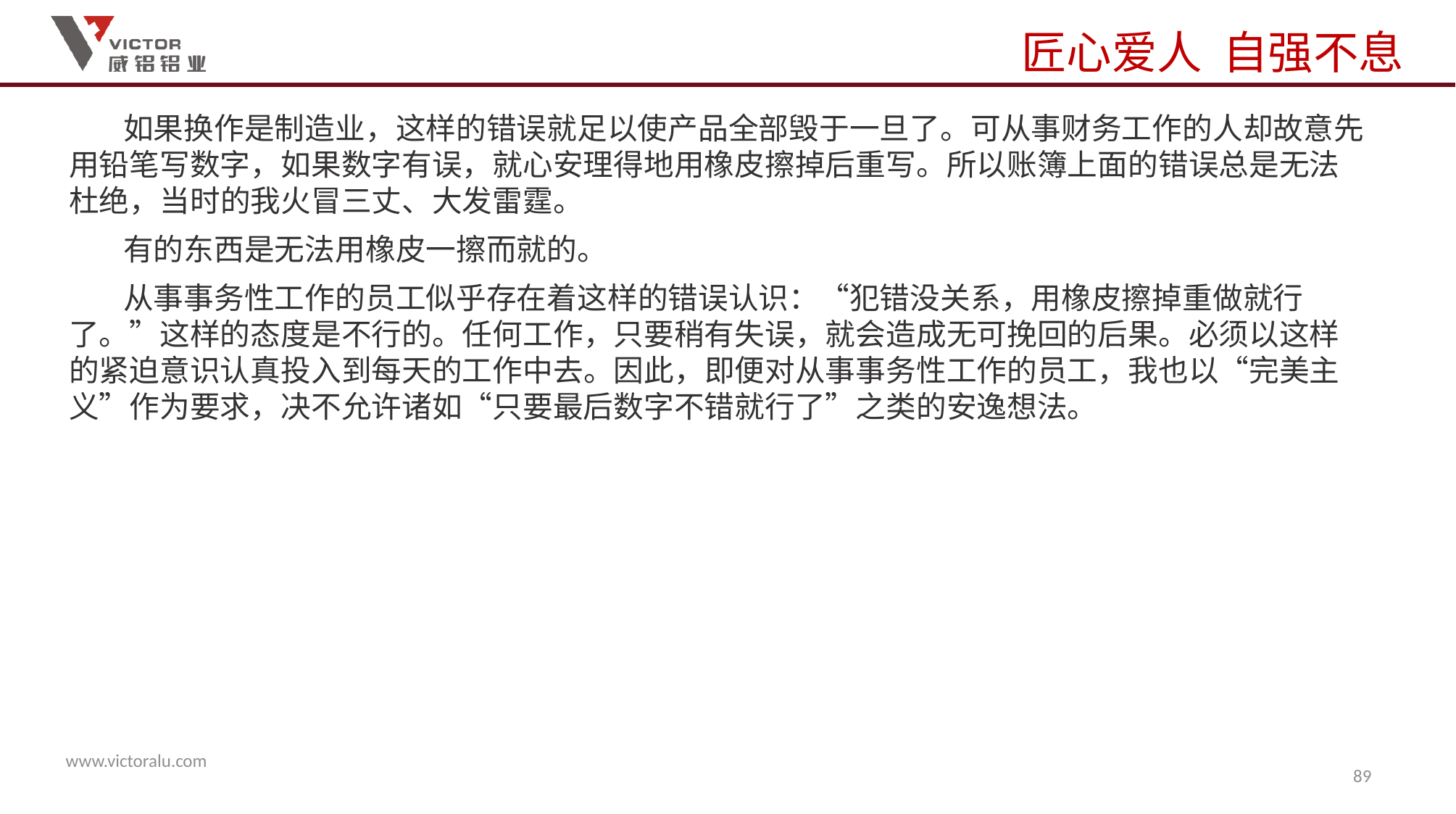

如果换作是制造业，这样的错误就足以使产品全部毁于一旦了。可从事财务工作的人却故意先用铅笔写数字，如果数字有误，就心安理得地用橡皮擦掉后重写。所以账簿上面的错误总是无法杜绝，当时的我火冒三丈、大发雷霆。
有的东西是无法用橡皮一擦而就的。
从事事务性工作的员工似乎存在着这样的错误认识：“犯错没关系，用橡皮擦掉重做就行了。”这样的态度是不行的。任何工作，只要稍有失误，就会造成无可挽回的后果。必须以这样的紧迫意识认真投入到每天的工作中去。因此，即便对从事事务性工作的员工，我也以“完美主义”作为要求，决不允许诸如“只要最后数字不错就行了”之类的安逸想法。
89